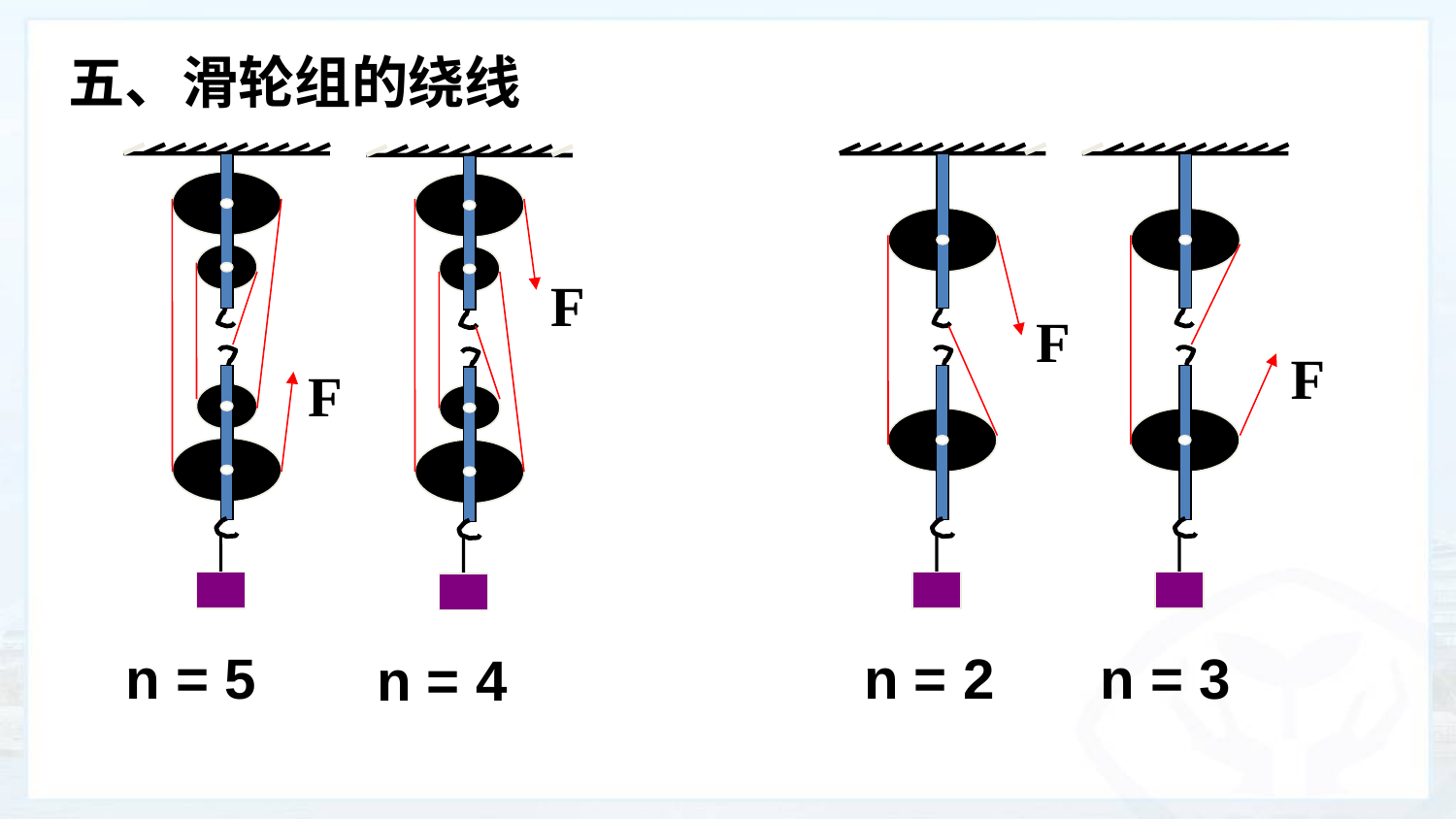

五、滑轮组的绕线

n = 5

n = 2

n = 3

n = 4

F

F

F

F